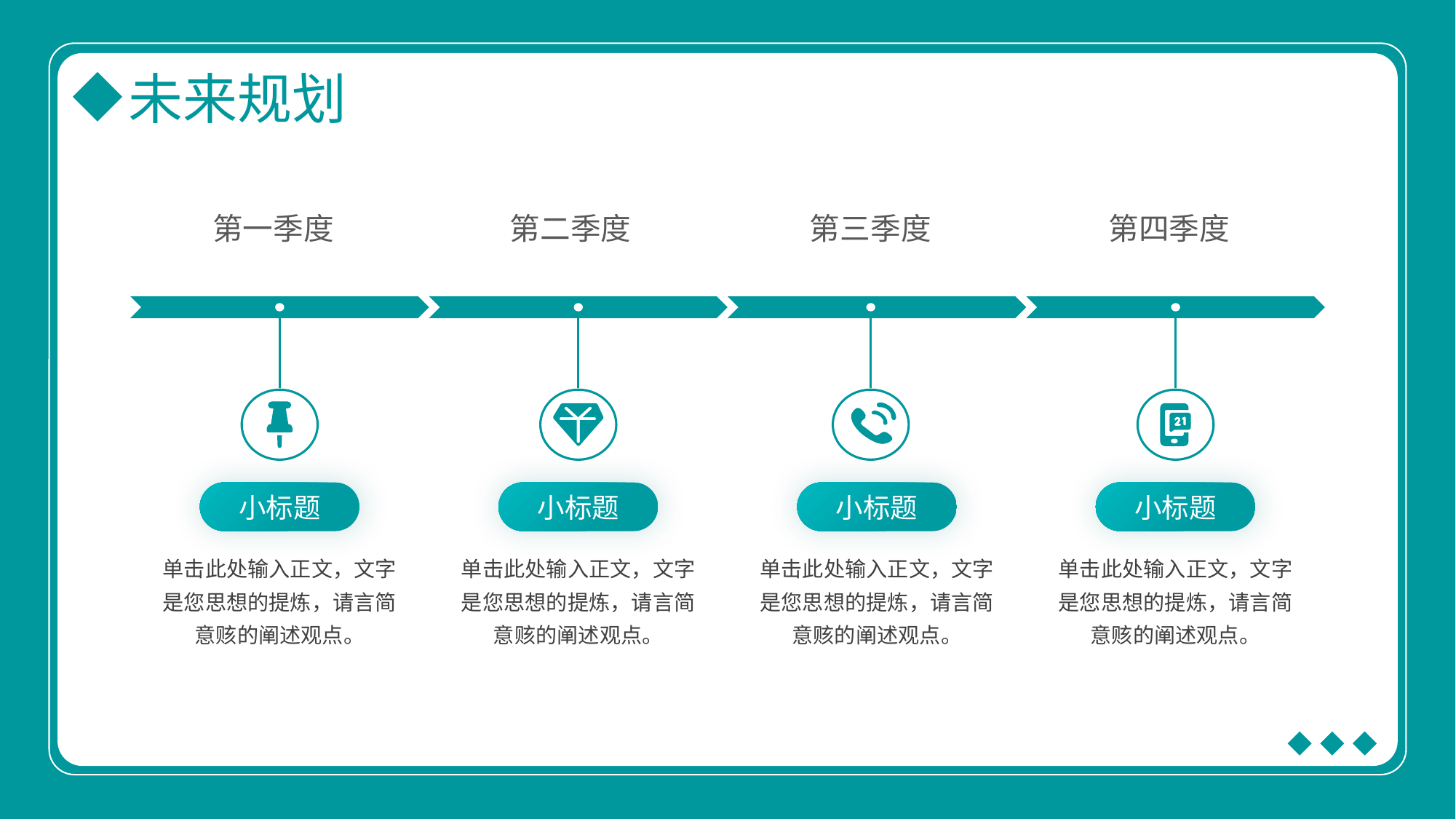

# 未来规划
第一季度
第二季度
第三季度
第四季度

小标题
小标题
小标题
小标题
单击此处输入正文，文字是您思想的提炼，请言简意赅的阐述观点。
单击此处输入正文，文字是您思想的提炼，请言简意赅的阐述观点。
单击此处输入正文，文字是您思想的提炼，请言简意赅的阐述观点。
单击此处输入正文，文字是您思想的提炼，请言简意赅的阐述观点。